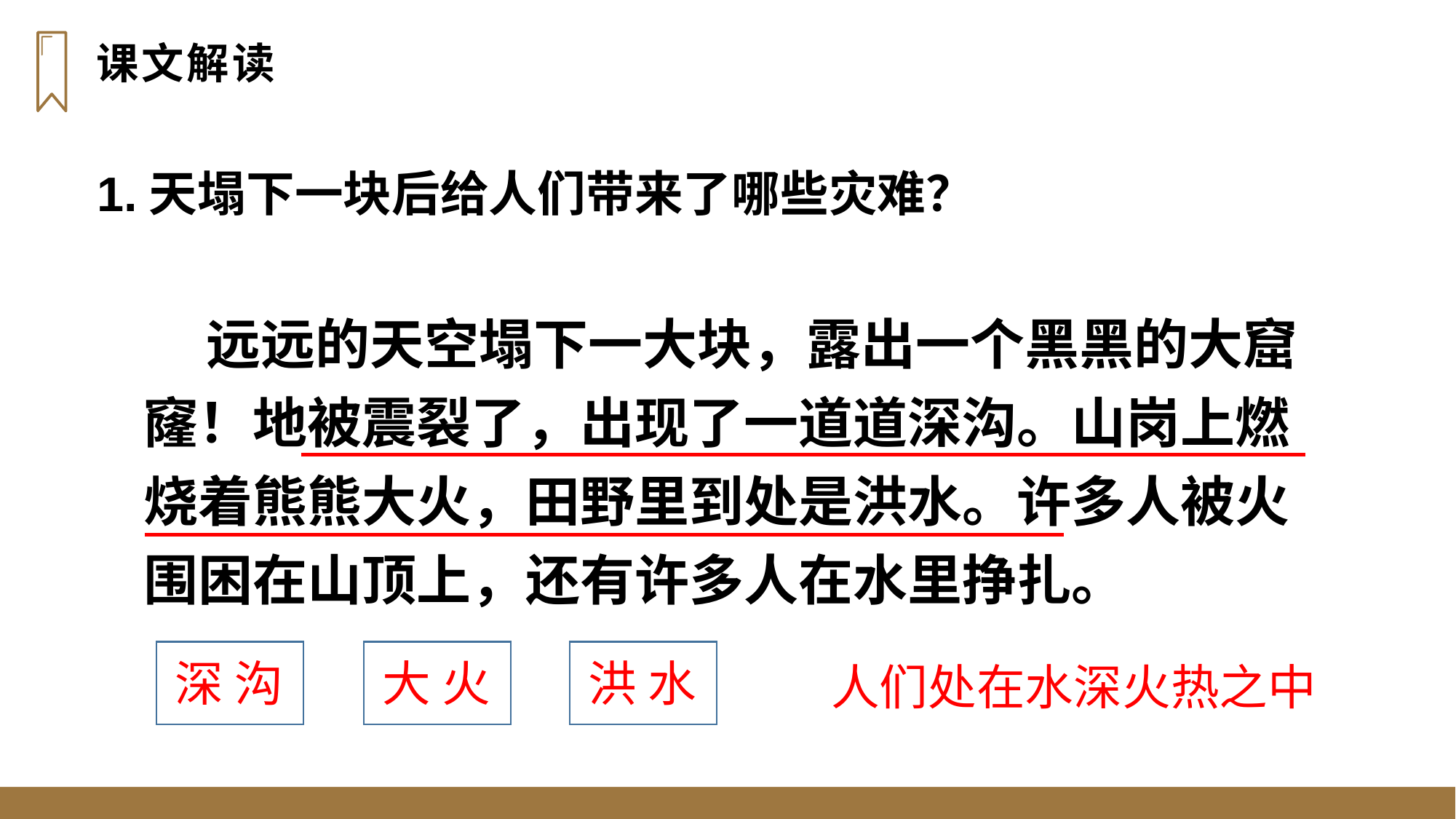

课文解读
1.天塌下一块后给人们带来了哪些灾难？
    远远的天空塌下一大块，露出一个黑黑的大窟窿！地被震裂了，出现了一道道深沟。山岗上燃烧着熊熊大火，田野里到处是洪水。许多人被火围困在山顶上，还有许多人在水里挣扎。

深 沟

大 火

洪 水
人们处在水深火热之中